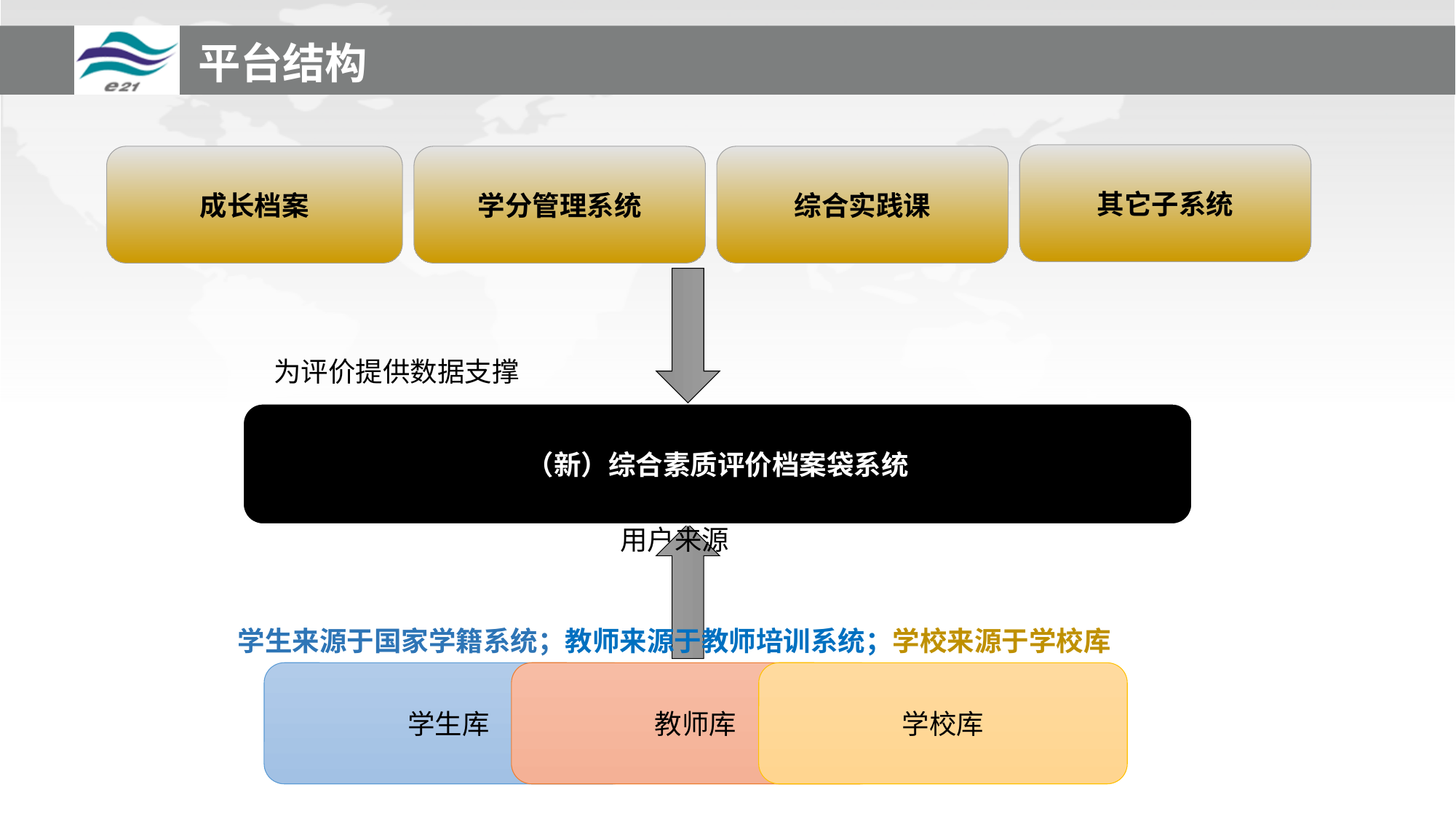

平台结构
其它子系统
成长档案
学分管理系统
综合实践课

为评价提供数据支撑
（新）综合素质评价档案袋系统
用户来源

学生来源于国家学籍系统；教师来源于教师培训系统；学校来源于学校库
学生库
教师库
学校库